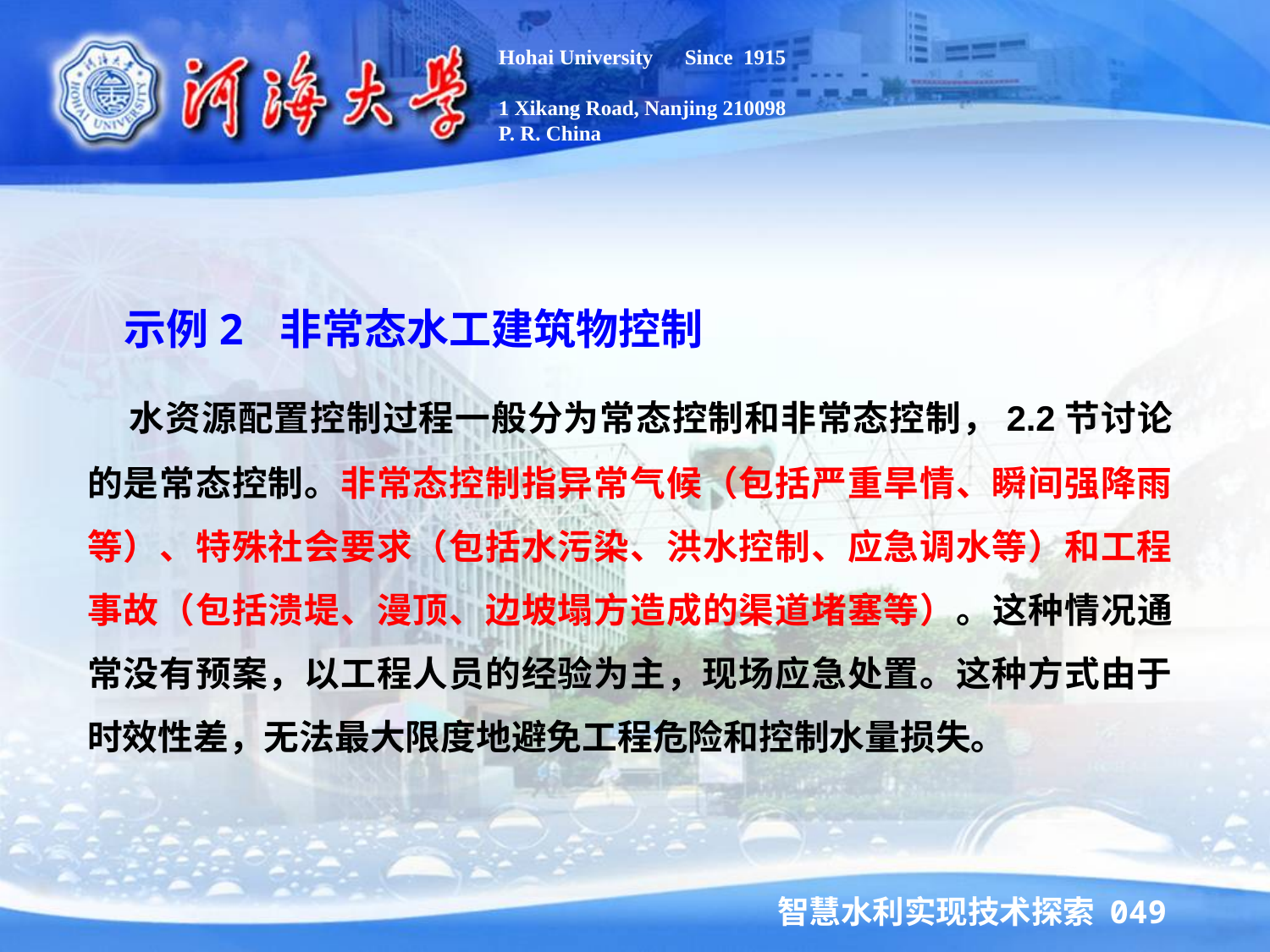

Hohai University      Since  1915
1 Xikang Road, Nanjing 210098
P. R. China
    示例2 非常态水工建筑物控制
   水资源配置控制过程一般分为常态控制和非常态控制，2.2节讨论的是常态控制。非常态控制指异常气候（包括严重旱情、瞬间强降雨等）、特殊社会要求（包括水污染、洪水控制、应急调水等）和工程事故（包括溃堤、漫顶、边坡塌方造成的渠道堵塞等）。这种情况通常没有预案，以工程人员的经验为主，现场应急处置。这种方式由于时效性差，无法最大限度地避免工程危险和控制水量损失。
智慧水利实现技术探索 049